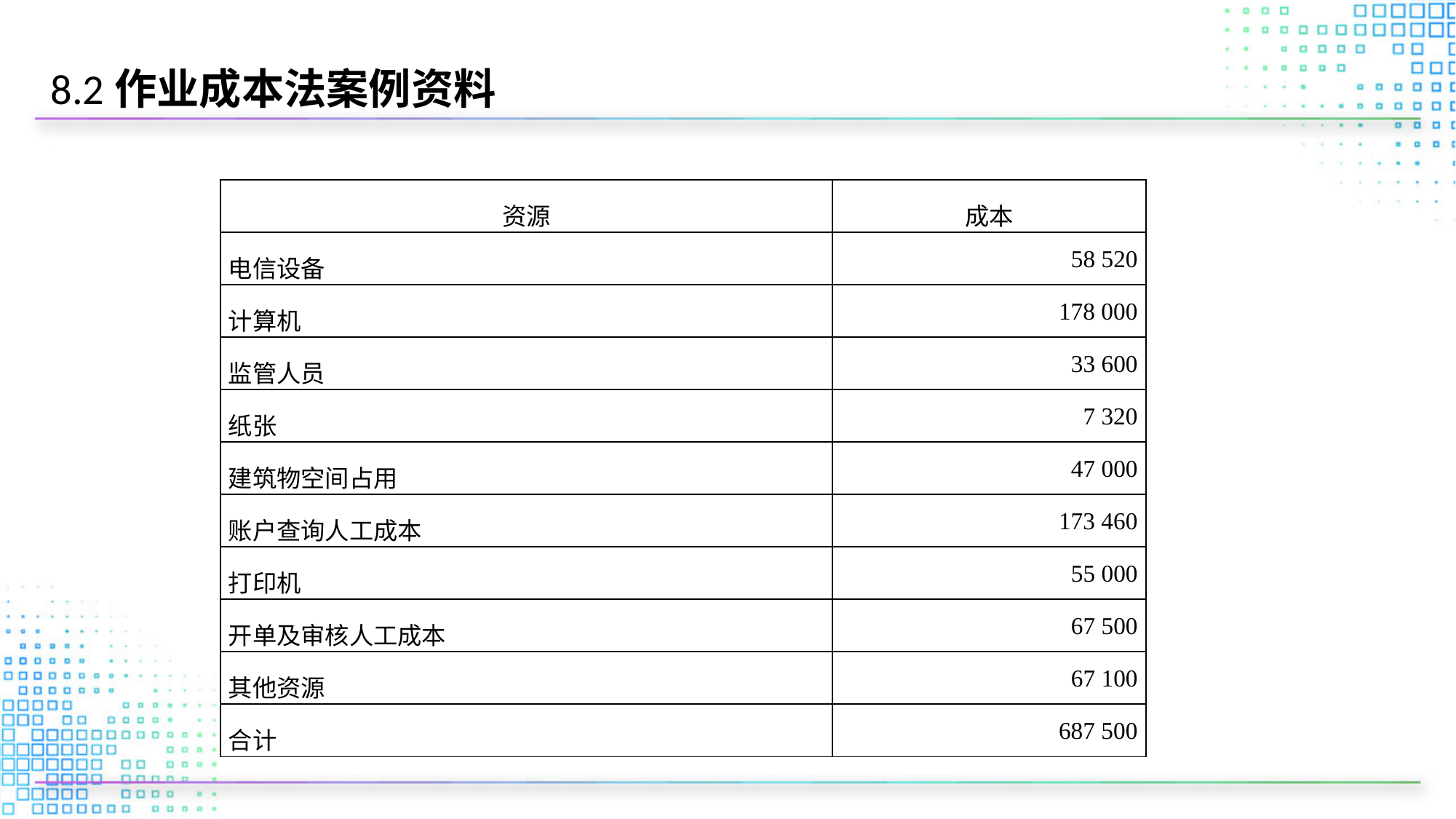

# 8.2作业成本法案例资料
| 资源 | 成本 |
| --- | --- |
| 电信设备 | 58 520 |
| 计算机 | 178 000 |
| 监管人员 | 33 600 |
| 纸张 | 7 320 |
| 建筑物空间占用 | 47 000 |
| 账户查询人工成本 | 173 460 |
| 打印机 | 55 000 |
| 开单及审核人工成本 | 67 500 |
| 其他资源 | 67 100 |
| 合计 | 687 500 |